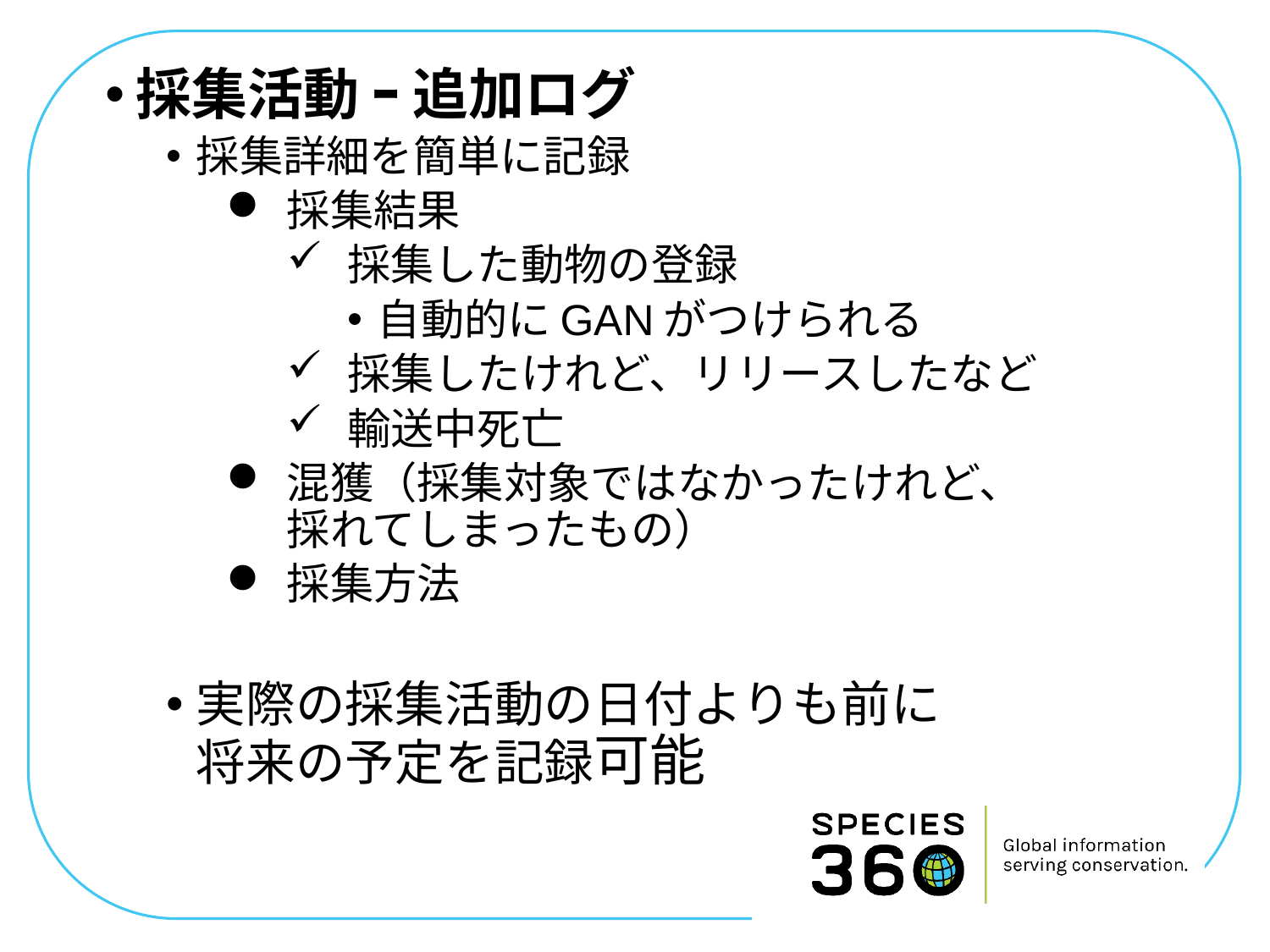

採集活動 ｰ 追加ログ
採集詳細を簡単に記録
採集結果
採集した動物の登録
自動的にGANがつけられる
採集したけれど、リリースしたなど
輸送中死亡
混獲（採集対象ではなかったけれど、
採れてしまったもの）
採集方法

実際の採集活動の日付よりも前に
将来の予定を記録可能